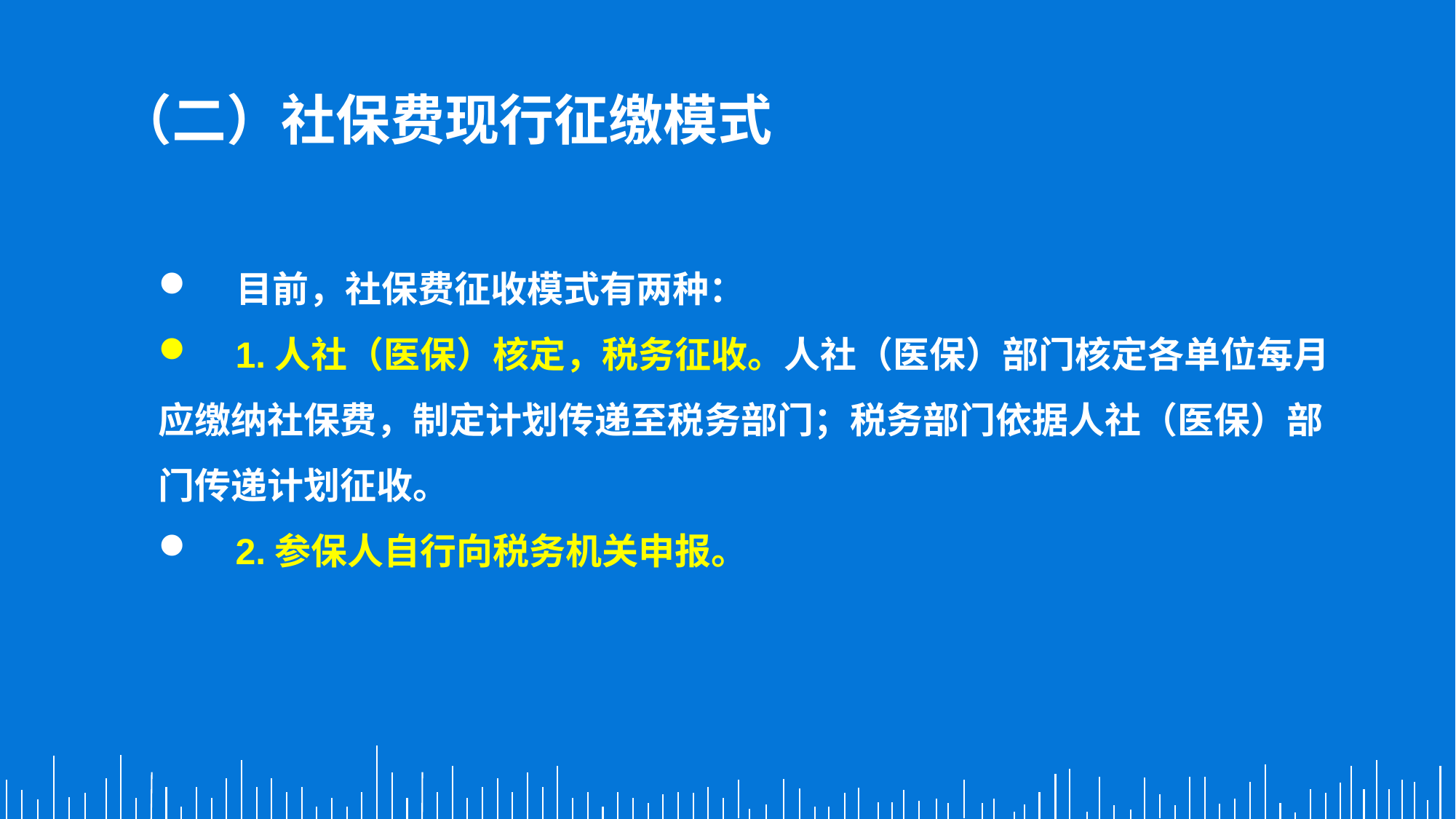

（二）社保费现行征缴模式
    目前，社保费征收模式有两种：
    1.人社（医保）核定，税务征收。人社（医保）部门核定各单位每月应缴纳社保费，制定计划传递至税务部门；税务部门依据人社（医保）部门传递计划征收。
    2.参保人自行向税务机关申报。